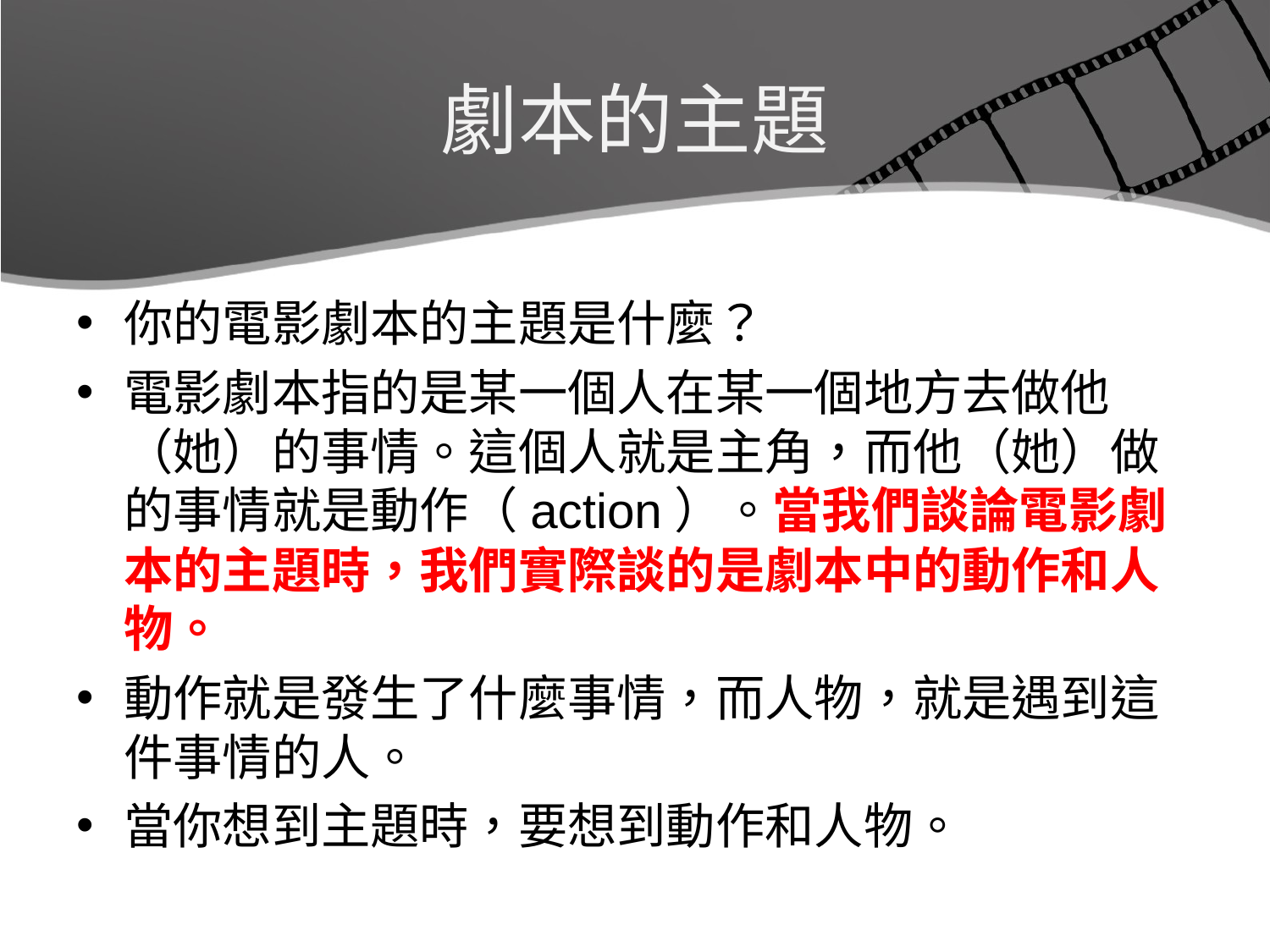

# 劇本的主題
你的電影劇本的主題是什麼？
電影劇本指的是某一個人在某一個地方去做他（她）的事情。這個人就是主角，而他（她）做的事情就是動作（action）。當我們談論電影劇本的主題時，我們實際談的是劇本中的動作和人物。
動作就是發生了什麼事情，而人物，就是遇到這件事情的人。
當你想到主題時，要想到動作和人物。